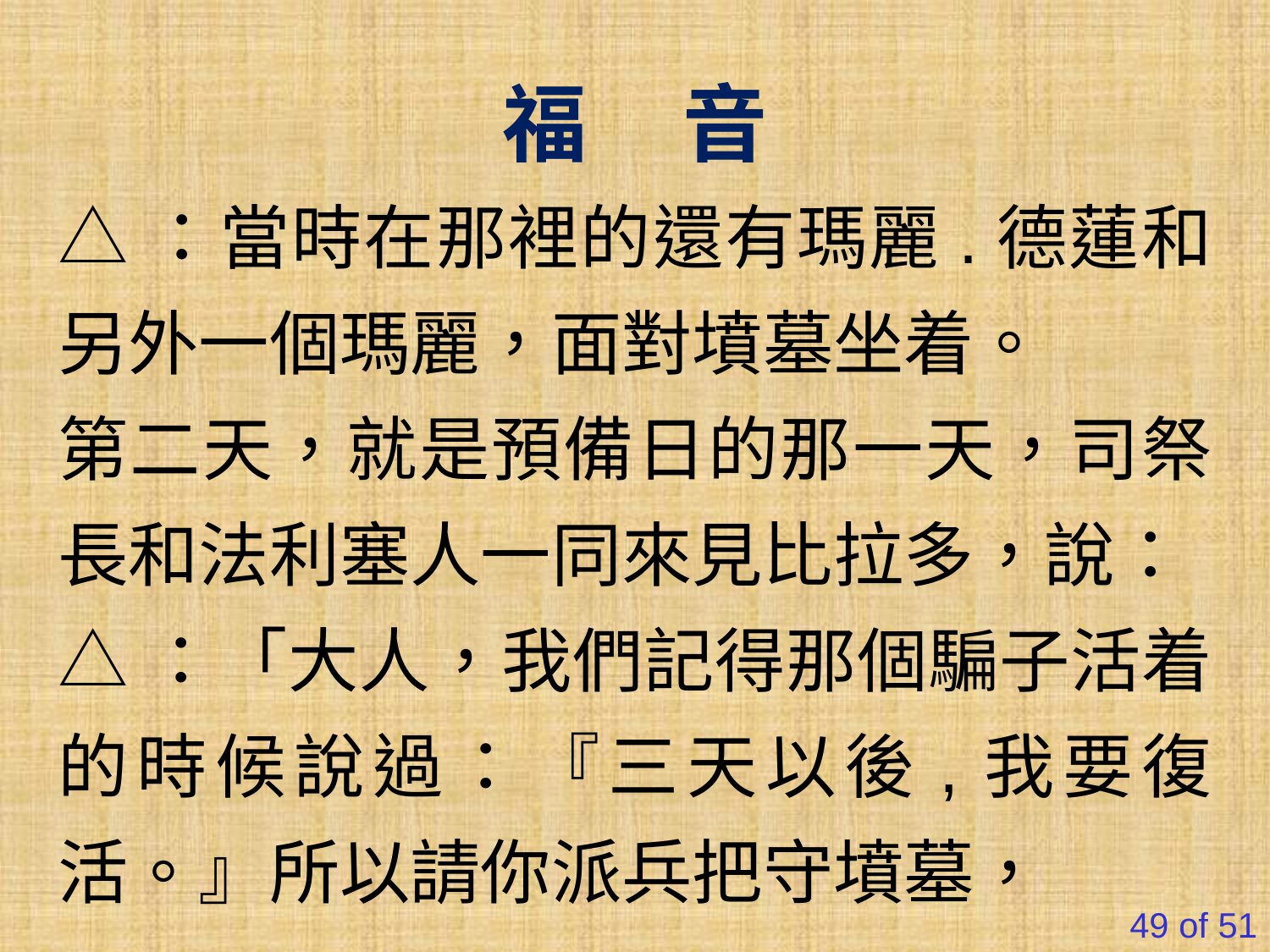

福     音
△：當時在那裡的還有瑪麗.德蓮和另外一個瑪麗，面對墳墓坐着。
第二天，就是預備日的那一天，司祭長和法利塞人一同來見比拉多，說：
△：「大人，我們記得那個騙子活着的時候說過：『三天以後,我要復活。』所以請你派兵把守墳墓，
49 of 51